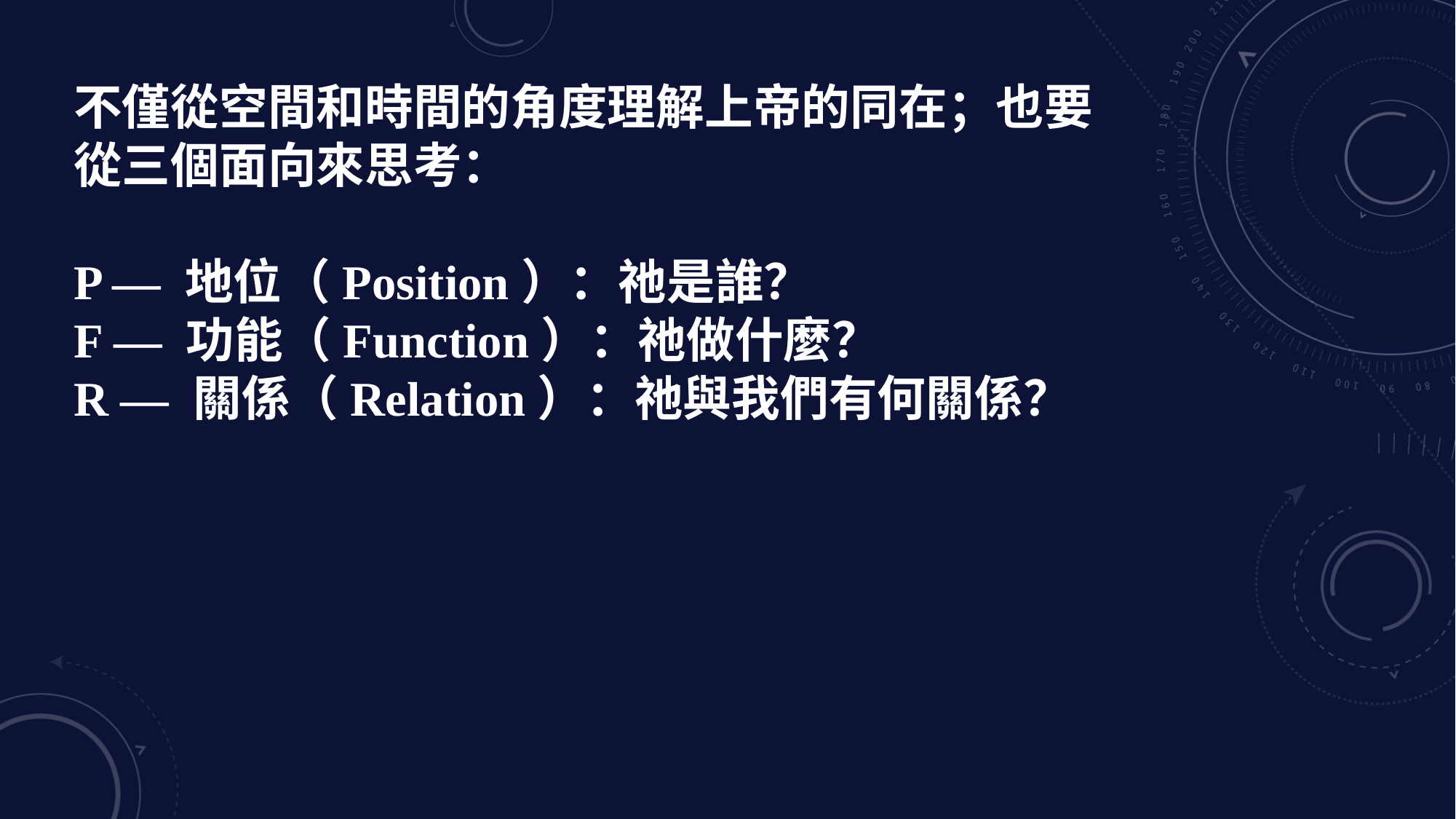

不僅從空間和時間的角度理解上帝的同在；也要從三個面向來思考：

P — 地位（Position）：祂是誰？
F — 功能（Function）：祂做什麼？
R — 關係（Relation）：祂與我們有何關係？